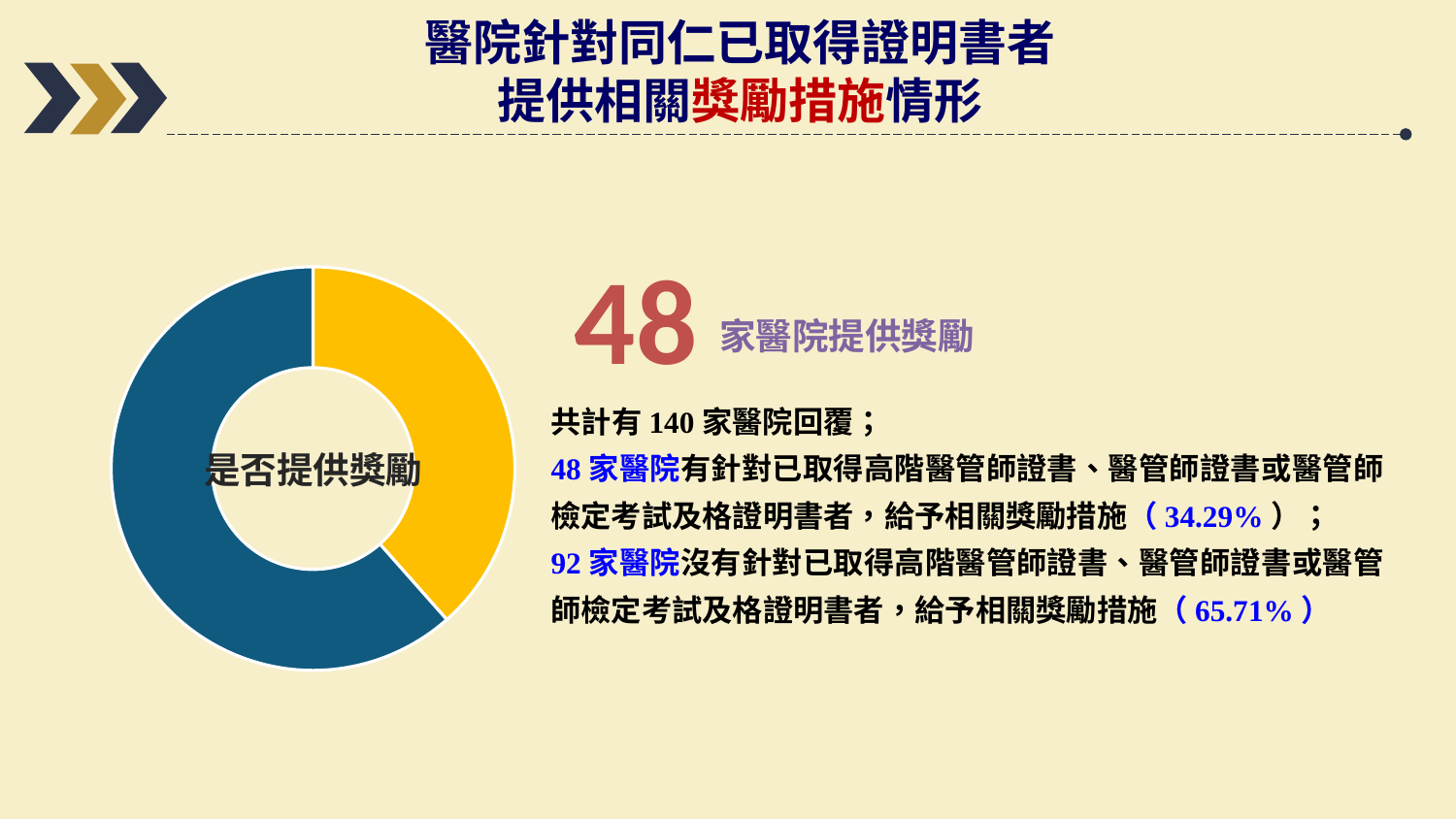

醫院針對同仁已取得證明書者
提供相關獎勵措施情形

48

### Chart

| Category | Sales |
|---|---|
| 1st Qtr | 2.0 |
| 2nd Qtr | 3.2 |
是否提供獎勵
家醫院提供獎勵
共計有140家醫院回覆；
48家醫院有針對已取得高階醫管師證書、醫管師證書或醫管師檢定考試及格證明書者，給予相關獎勵措施（34.29%）；
92家醫院沒有針對已取得高階醫管師證書、醫管師證書或醫管師檢定考試及格證明書者，給予相關獎勵措施（65.71%）